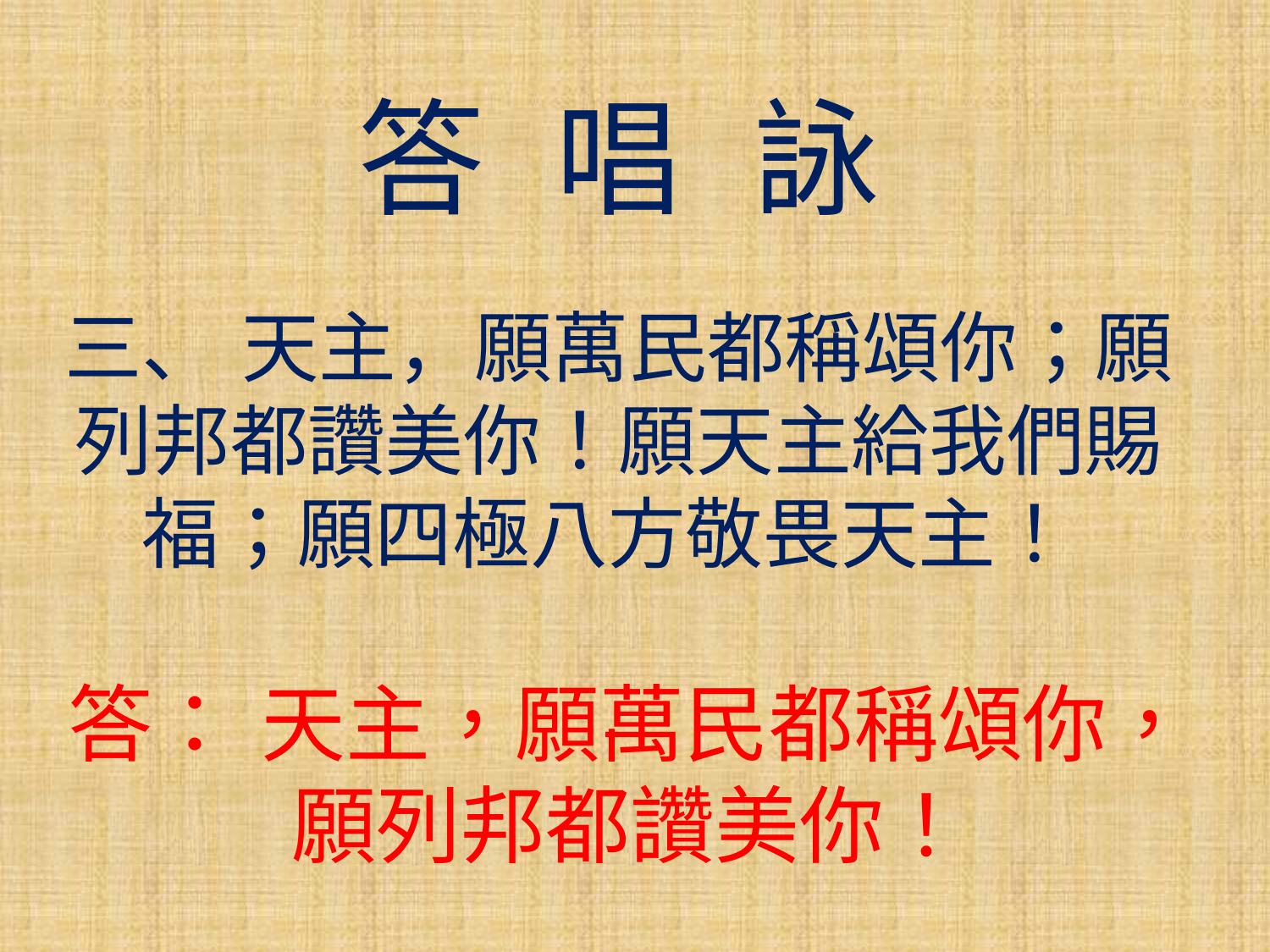

答  唱  詠

三、 天主，願萬民都稱頌你；願列邦都讚美你！願天主給我們賜福；願四極八方敬畏天主！

答： 天主，願萬民都稱頌你，願列邦都讚美你！